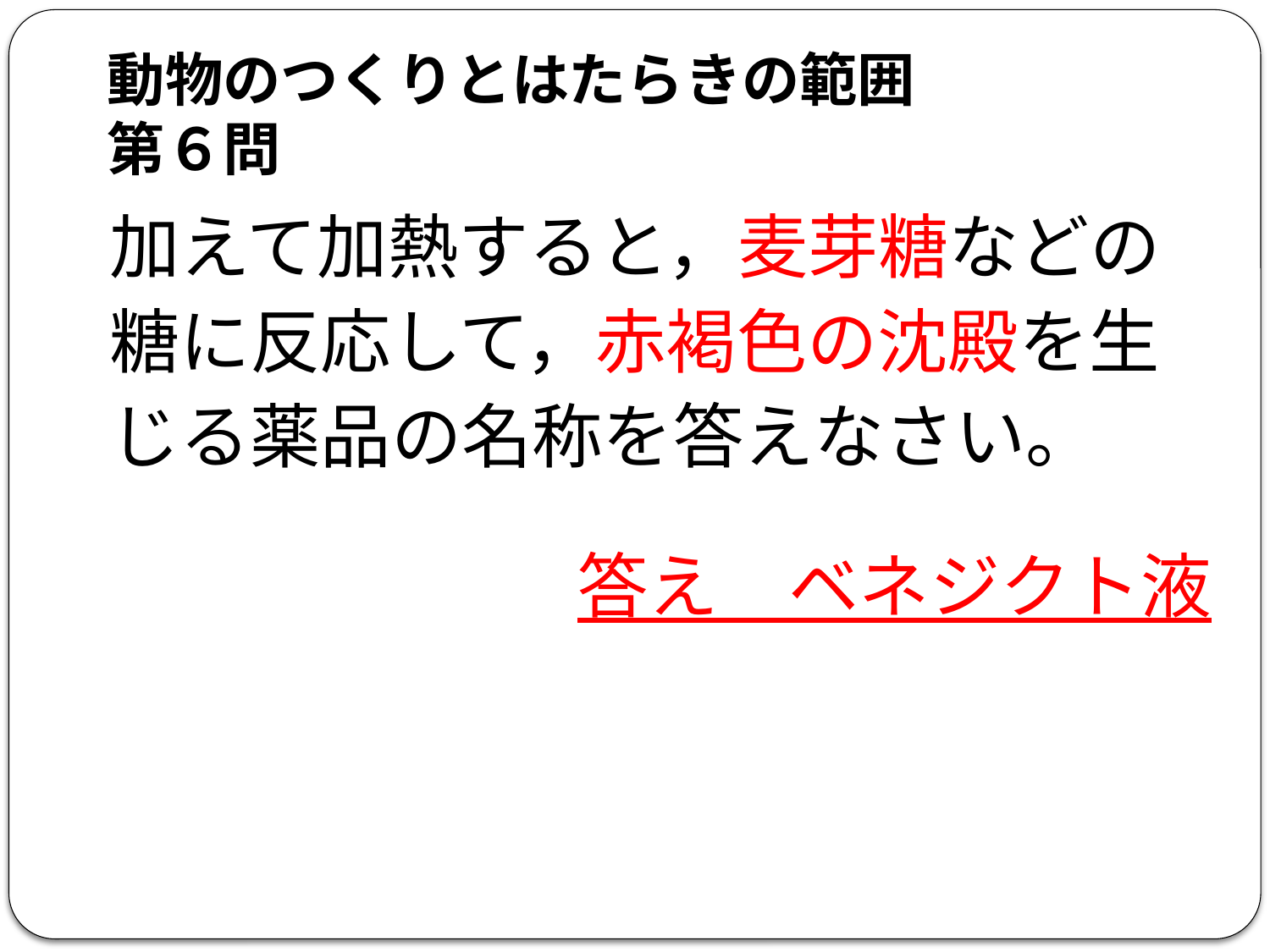

# 動物のつくりとはたらきの範囲 第６問
加えて加熱すると，麦芽糖などの
糖に反応して，赤褐色の沈殿を生
じる薬品の名称を答えなさい。
答え　ベネジクト液